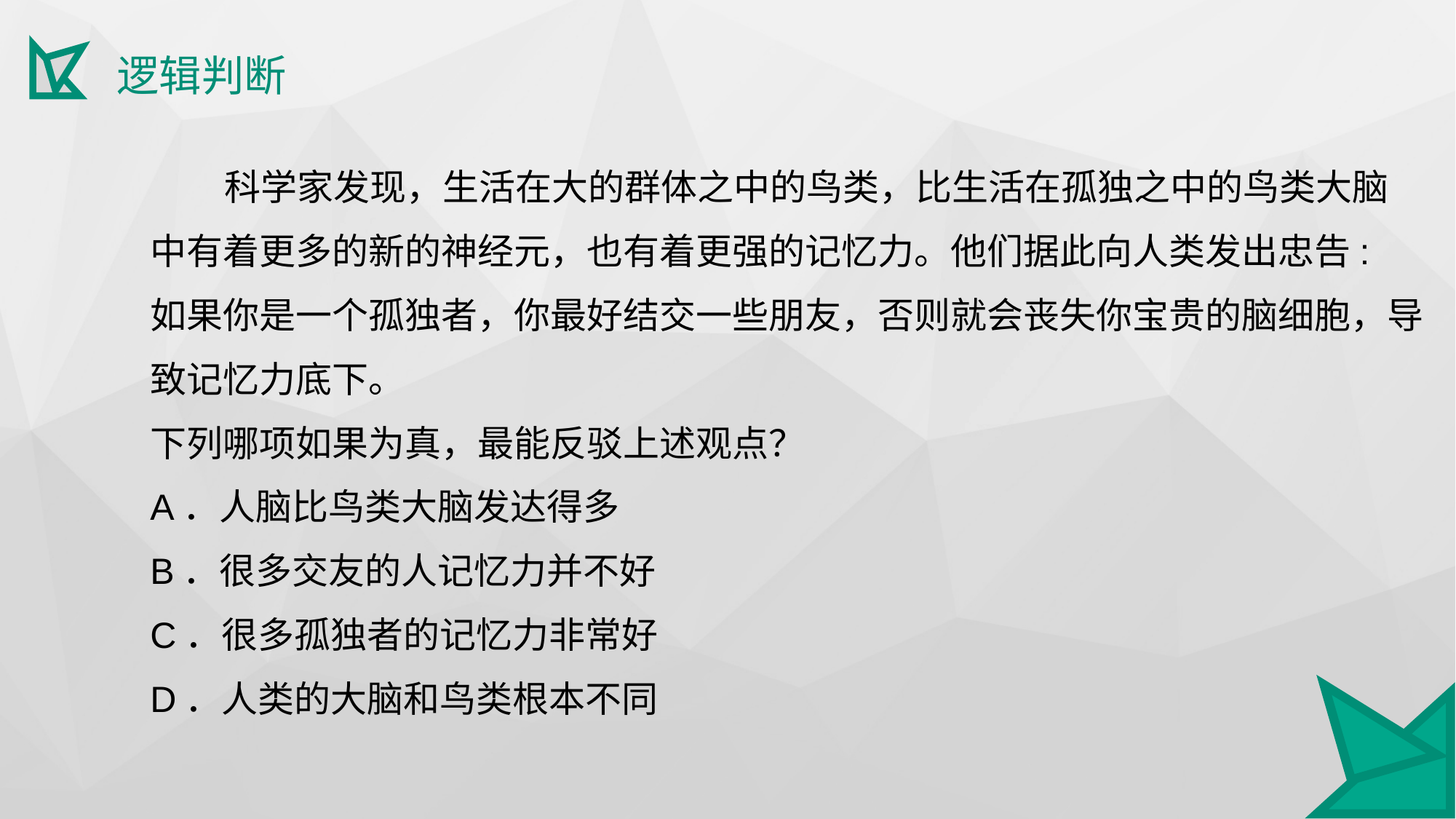

逻辑判断

        科学家发现，生活在大的群体之中的鸟类，比生活在孤独之中的鸟类大脑
中有着更多的新的神经元，也有着更强的记忆力。他们据此向人类发出忠告:
如果你是一个孤独者，你最好结交一些朋友，否则就会丧失你宝贵的脑细胞，导
致记忆力底下。
下列哪项如果为真，最能反驳上述观点？
A．人脑比鸟类大脑发达得多
B．很多交友的人记忆力并不好
C．很多孤独者的记忆力非常好
D．人类的大脑和鸟类根本不同

.